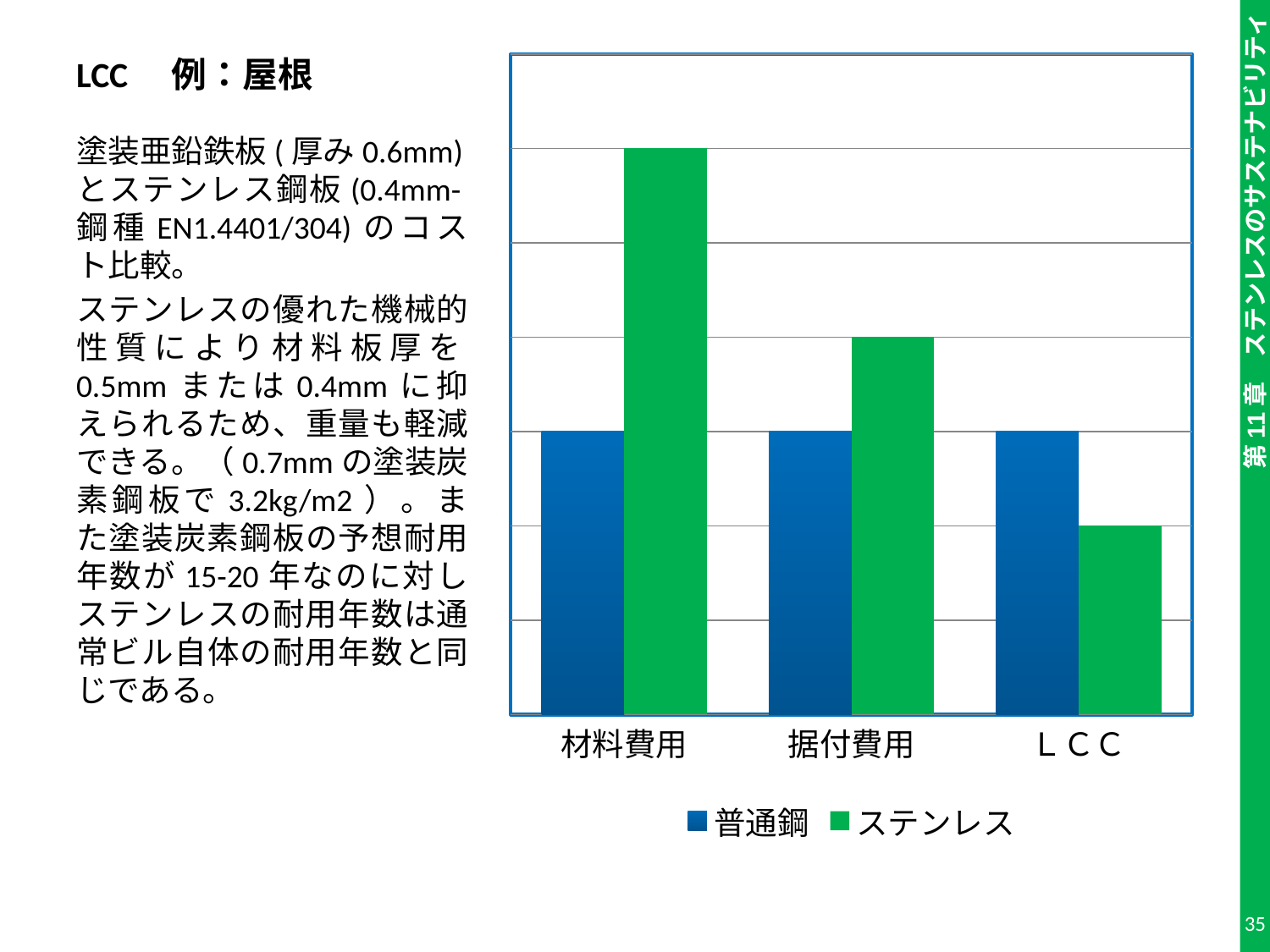

# LCC　例：屋根

### Chart

| Category | 普通鋼 | ステンレス |
|---|---|---|
| 材料費用 | 3.0 | 6.0 |
| 据付費用 | 3.0 | 4.0 |
| ＬＣＣ | 3.0 | 2.0 |
塗装亜鉛鉄板(厚み0.6mm)とステンレス鋼板(0.4mm-鋼種EN1.4401/304)のコスト比較。
ステンレスの優れた機械的性質により材料板厚を0.5mmまたは0.4mmに抑えられるため、重量も軽減できる。（0.7mmの塗装炭素鋼板で3.2kg/m2）。また塗装炭素鋼板の予想耐用年数が15-20年なのに対しステンレスの耐用年数は通常ビル自体の耐用年数と同じである。
35